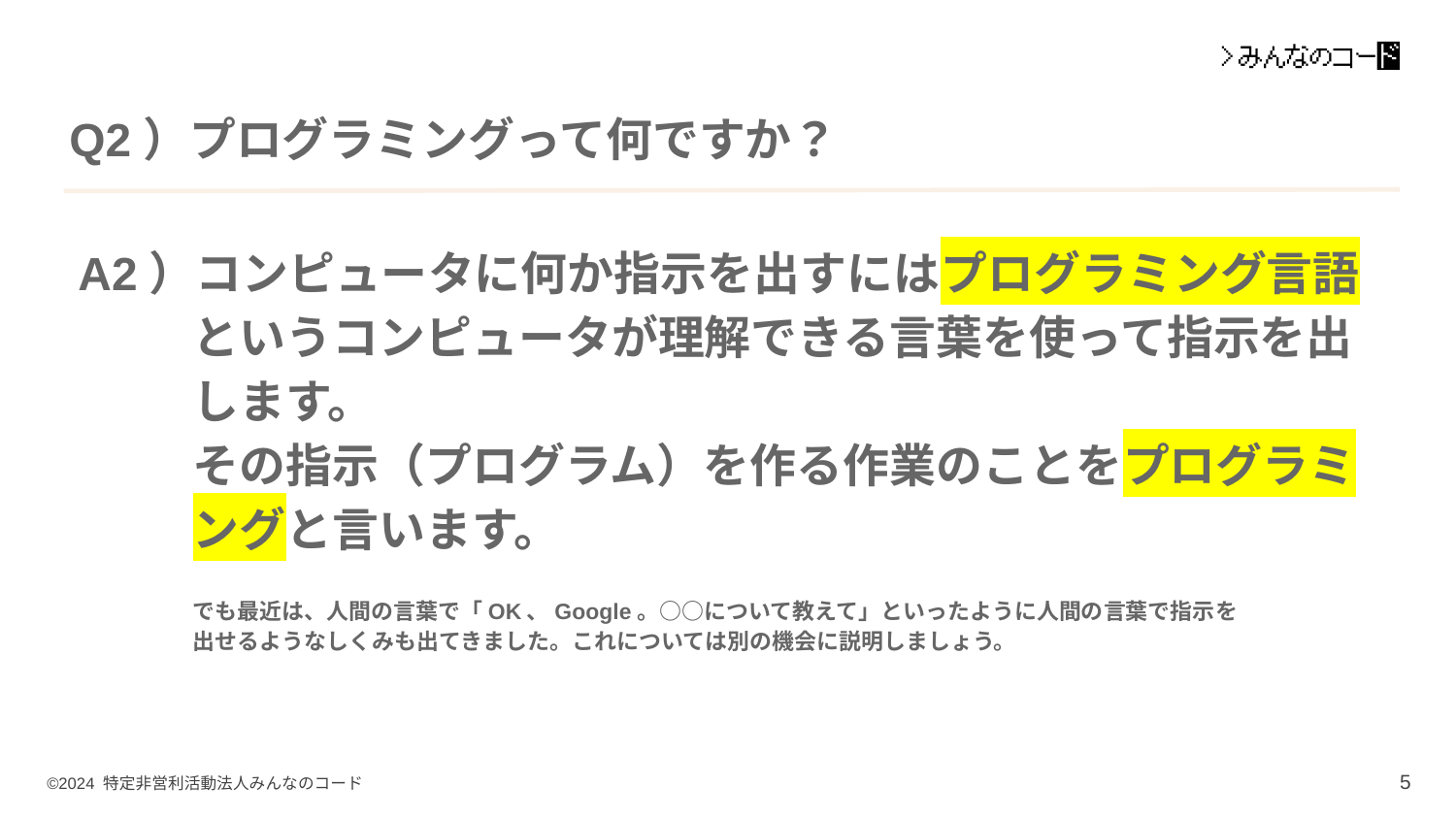

# Q2）プログラミングって何ですか？
A2）コンピュータに何か指示を出すにはプログラミング言語というコンピュータが理解できる言葉を使って指示を出します。
その指示（プログラム）を作る作業のことをプログラミングと言います。
でも最近は、人間の言葉で「OK、Google。○○について教えて」といったように人間の言葉で指示を
出せるようなしくみも出てきました。これについては別の機会に説明しましょう。